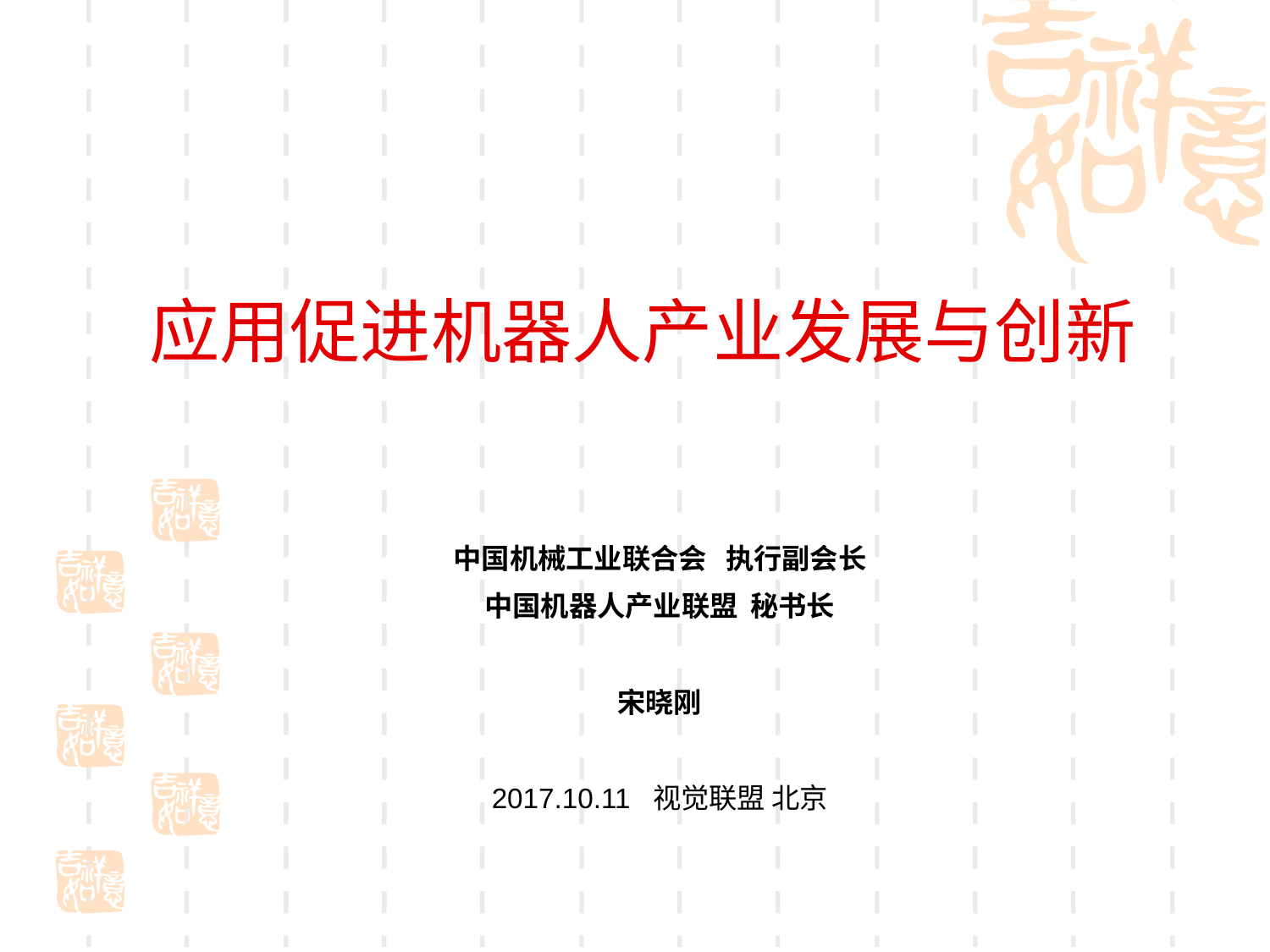

# 应用促进机器人产业发展与创新
中国机械工业联合会   执行副会长
中国机器人产业联盟  秘书长

宋晓刚

2017.10.11  视觉联盟 北京